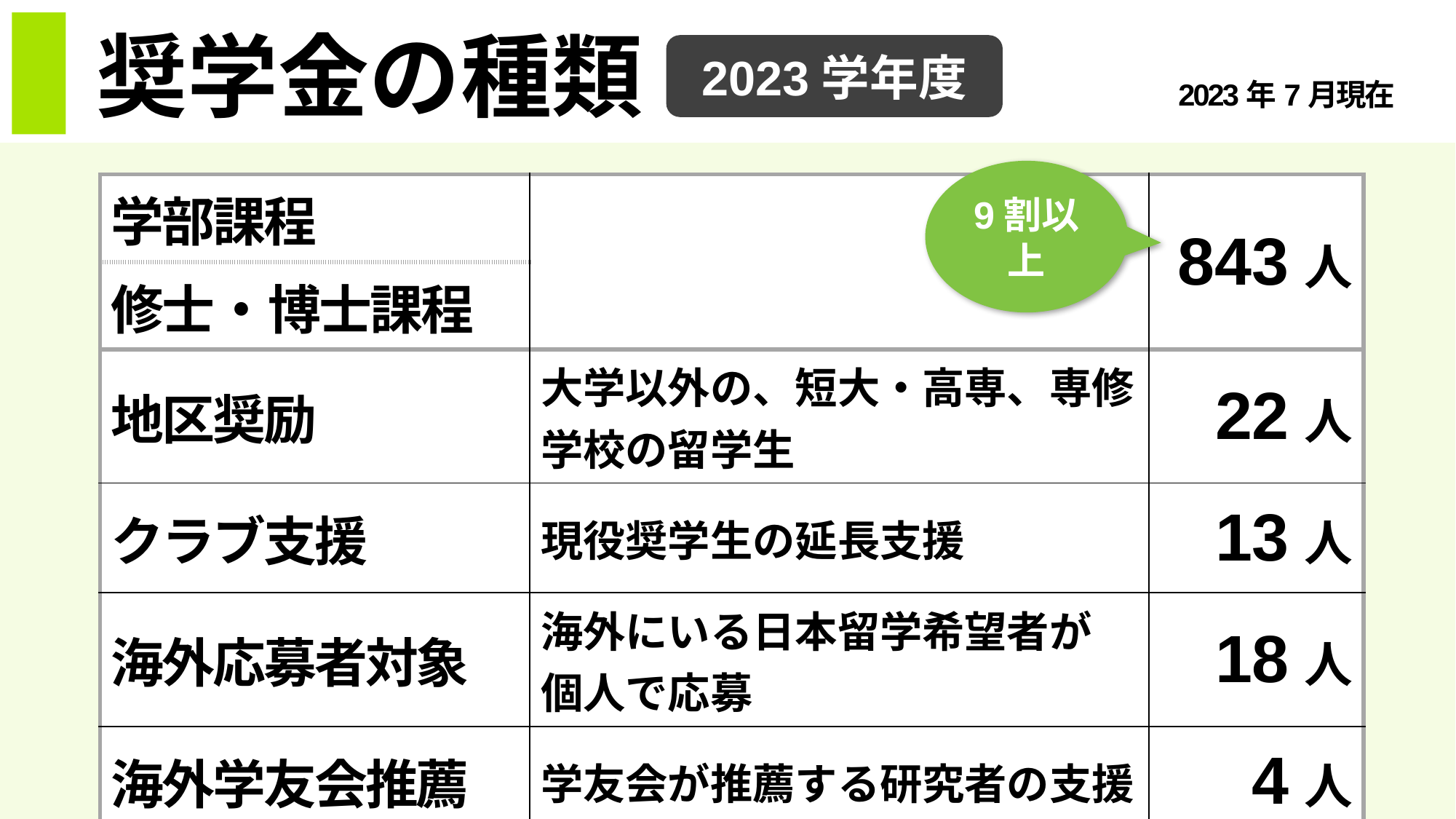

# 奨学金の種類
2023学年度
2023年7月現在
9割以上
| 学部課程 |  | 843人 |
| --- | --- | --- |
| 修士・博士課程 |  |  |
| 地区奨励 | 大学以外の、短大・高専、専修学校の留学生 | 22人 |
| --- | --- | --- |
| クラブ支援 | 現役奨学生の延長支援 | 13人 |
| 海外応募者対象 | 海外にいる日本留学希望者が 個人で応募 | 18人 |
| 海外学友会推薦 | 学友会が推薦する研究者の支援 | 4人 |